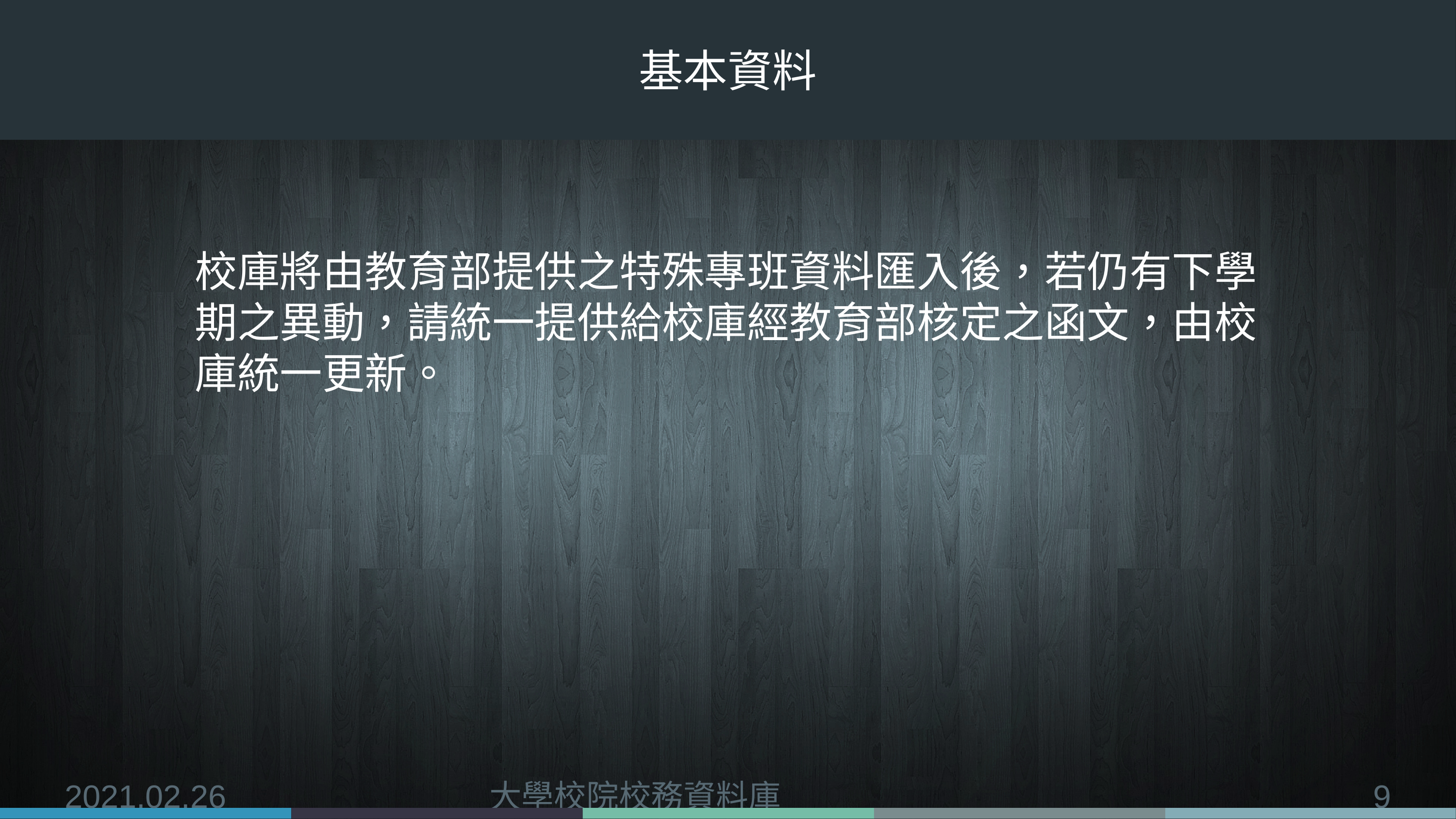

# 基本資料
校庫將由教育部提供之特殊專班資料匯入後，若仍有下學期之異動，請統一提供給校庫經教育部核定之函文，由校庫統一更新。
2021.02.26
大學校院校務資料庫
9